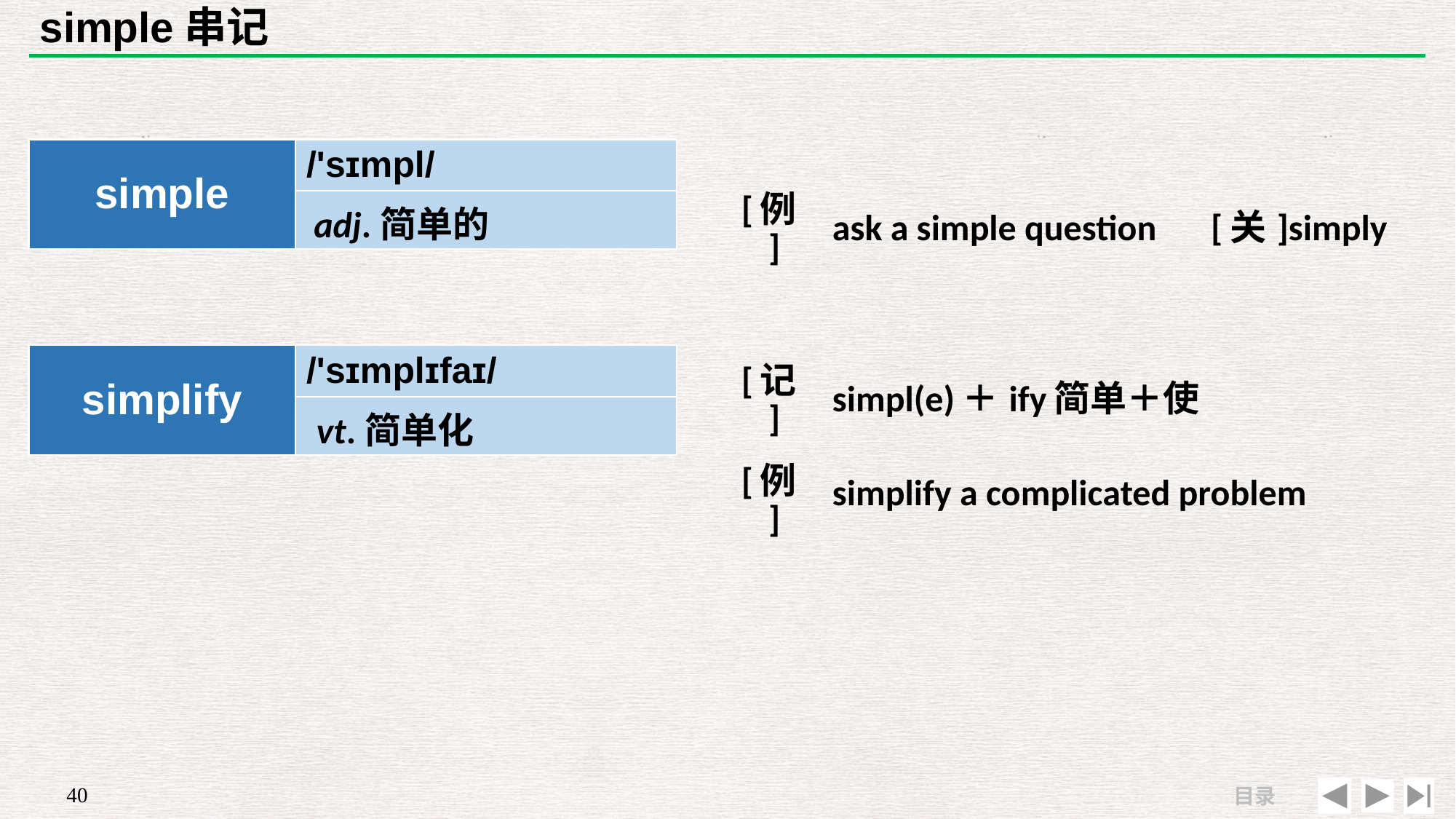

# simple串记

|  |  |
| --- | --- |
| [例] | ask a simple question　[关]simply |
| simple | /'sɪmpl/ |
| --- | --- |
|  |  |
adj.简单的
| simplify | /'sɪmplɪfaɪ/ |
| --- | --- |
|  |  |
| [记] | simpl(e)＋ify简单＋使 |
| --- | --- |
| [例] | simplify a complicated problem |
vt.简单化